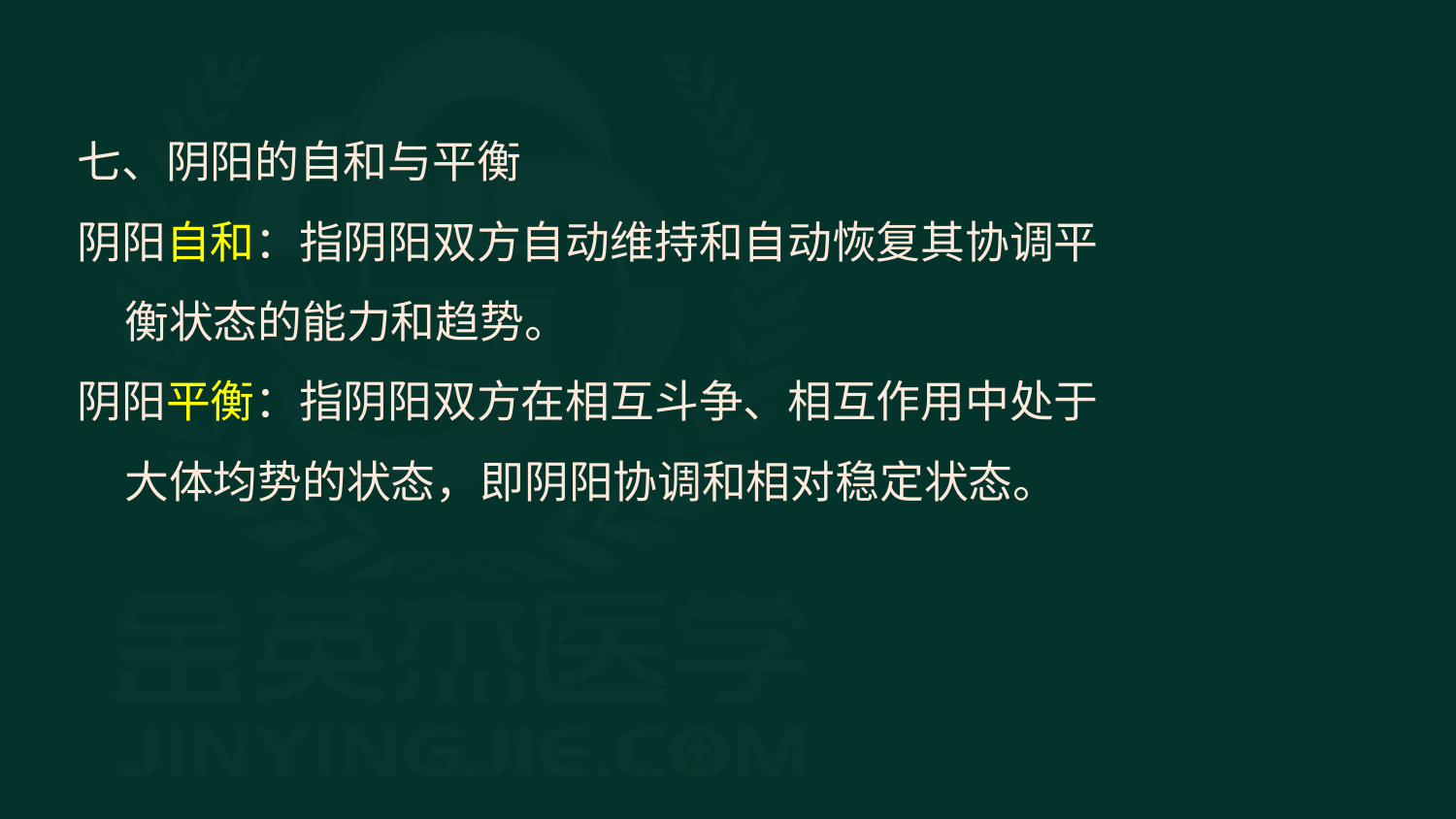

七、阴阳的自和与平衡
阴阳自和：指阴阳双方自动维持和自动恢复其协调平衡状态的能力和趋势。
阴阳平衡：指阴阳双方在相互斗争、相互作用中处于大体均势的状态，即阴阳协调和相对稳定状态。